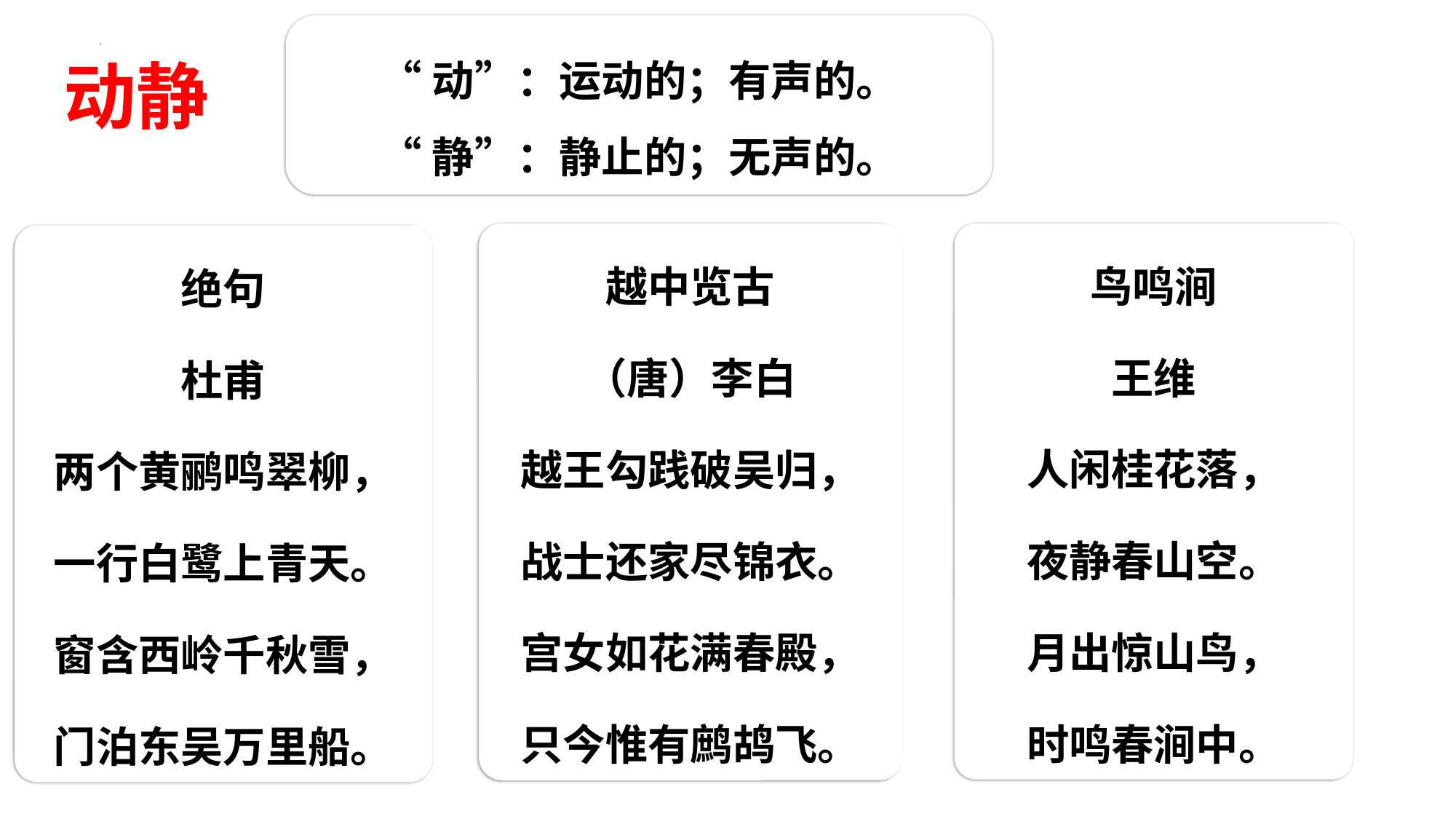

“动”：运动的；有声的。
“静”：静止的；无声的。
动静
越中览古
（唐）李白
越王勾践破吴归，
战士还家尽锦衣。
宫女如花满春殿，
只今惟有鹧鸪飞。
鸟鸣涧
王维
人闲桂花落，
夜静春山空。
月出惊山鸟，
时鸣春涧中。
绝句
杜甫
两个黄鹂鸣翠柳，
一行白鹭上青天。
窗含西岭千秋雪，
门泊东吴万里船。